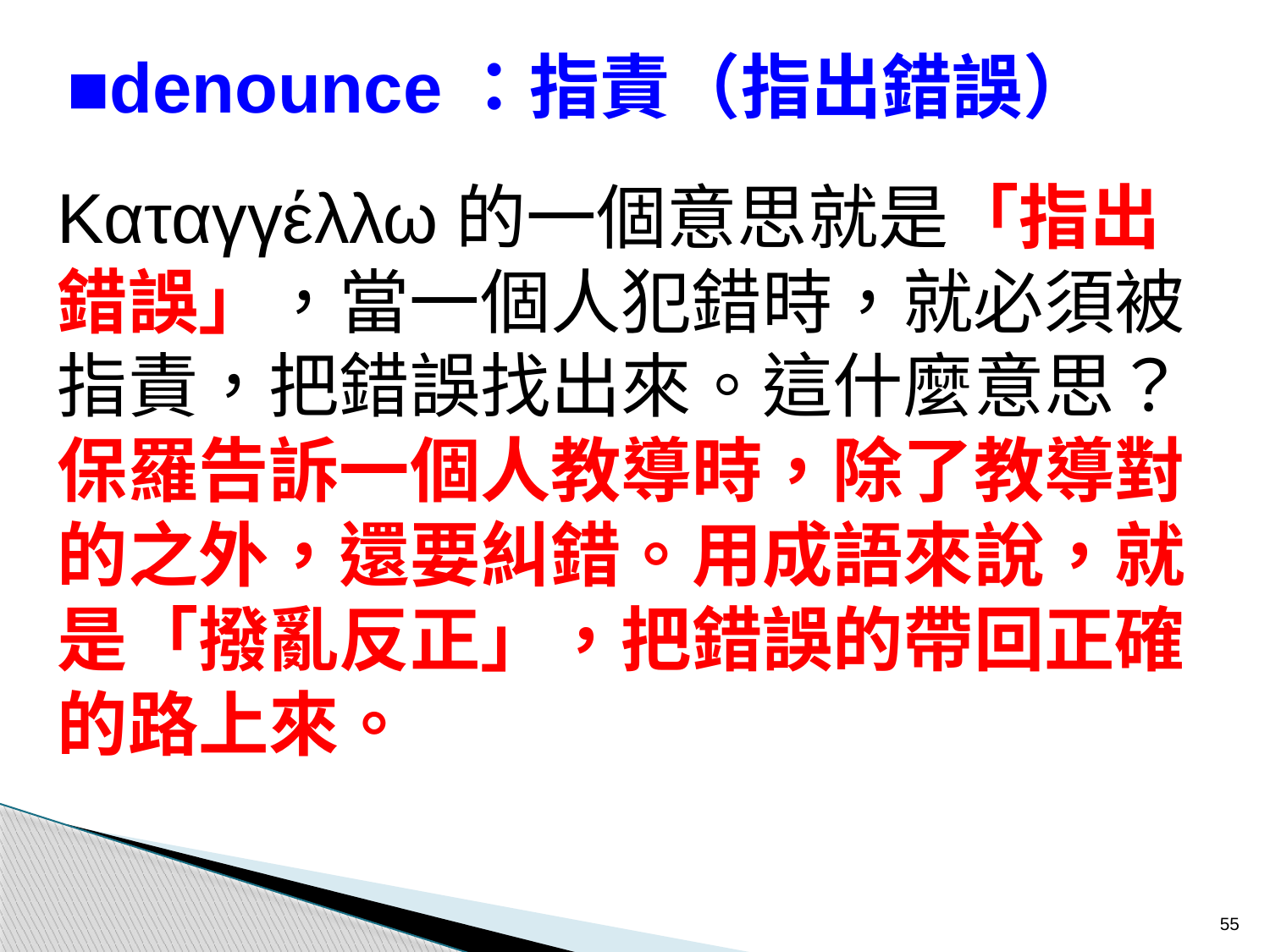

■denounce：指責（指出錯誤）
Καταγγέλλω的一個意思就是「指出錯誤」，當一個人犯錯時，就必須被指責，把錯誤找出來。這什麼意思？保羅告訴一個人教導時，除了教導對的之外，還要糾錯。用成語來說，就是「撥亂反正」，把錯誤的帶回正確的路上來。
55